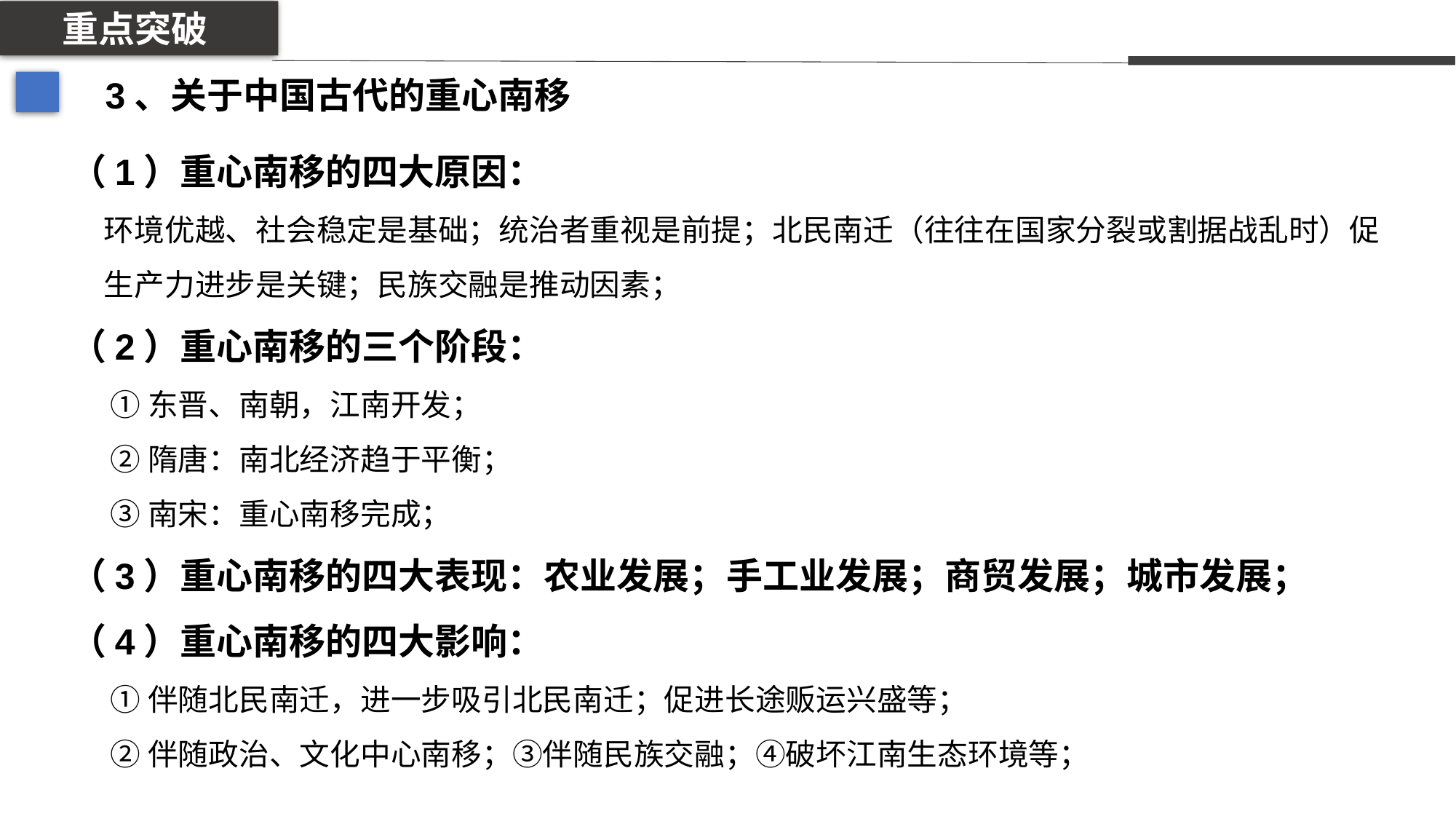

重点突破

3、关于中国古代的重心南移

（1）重心南移的四大原因：
    环境优越、社会稳定是基础；统治者重视是前提；北民南迁（往往在国家分裂或割据战乱时）促
    生产力进步是关键；民族交融是推动因素；
（2）重心南移的三个阶段：
      ①东晋、南朝，江南开发；
      ②隋唐：南北经济趋于平衡；
      ③南宋：重心南移完成；
（3）重心南移的四大表现：农业发展；手工业发展；商贸发展；城市发展；
（4）重心南移的四大影响：
      ①伴随北民南迁，进一步吸引北民南迁；促进长途贩运兴盛等；
      ②伴随政治、文化中心南移；③伴随民族交融；④破坏江南生态环境等；